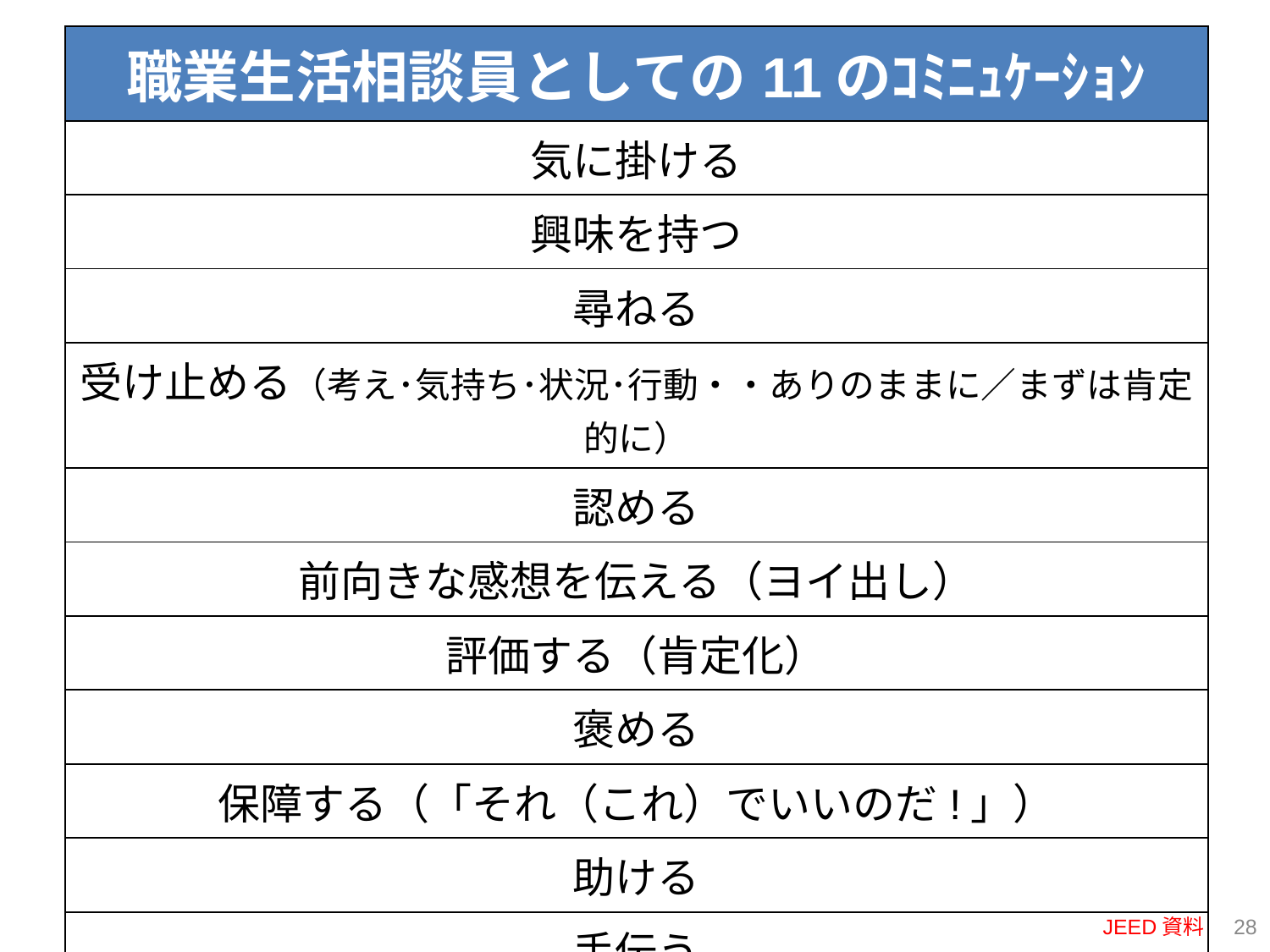

| 職業生活相談員としての11のｺﾐﾆｭｹｰｼｮﾝ |
| --- |
| 気に掛ける |
| 興味を持つ |
| 尋ねる |
| 受け止める（考え･気持ち･状況･行動・・ありのままに／まずは肯定的に） |
| 認める |
| 前向きな感想を伝える（ヨイ出し） |
| 評価する（肯定化） |
| 褒める |
| 保障する（「それ（これ）でいいのだ!」） |
| 助ける |
| 手伝う |
JEED資料
28